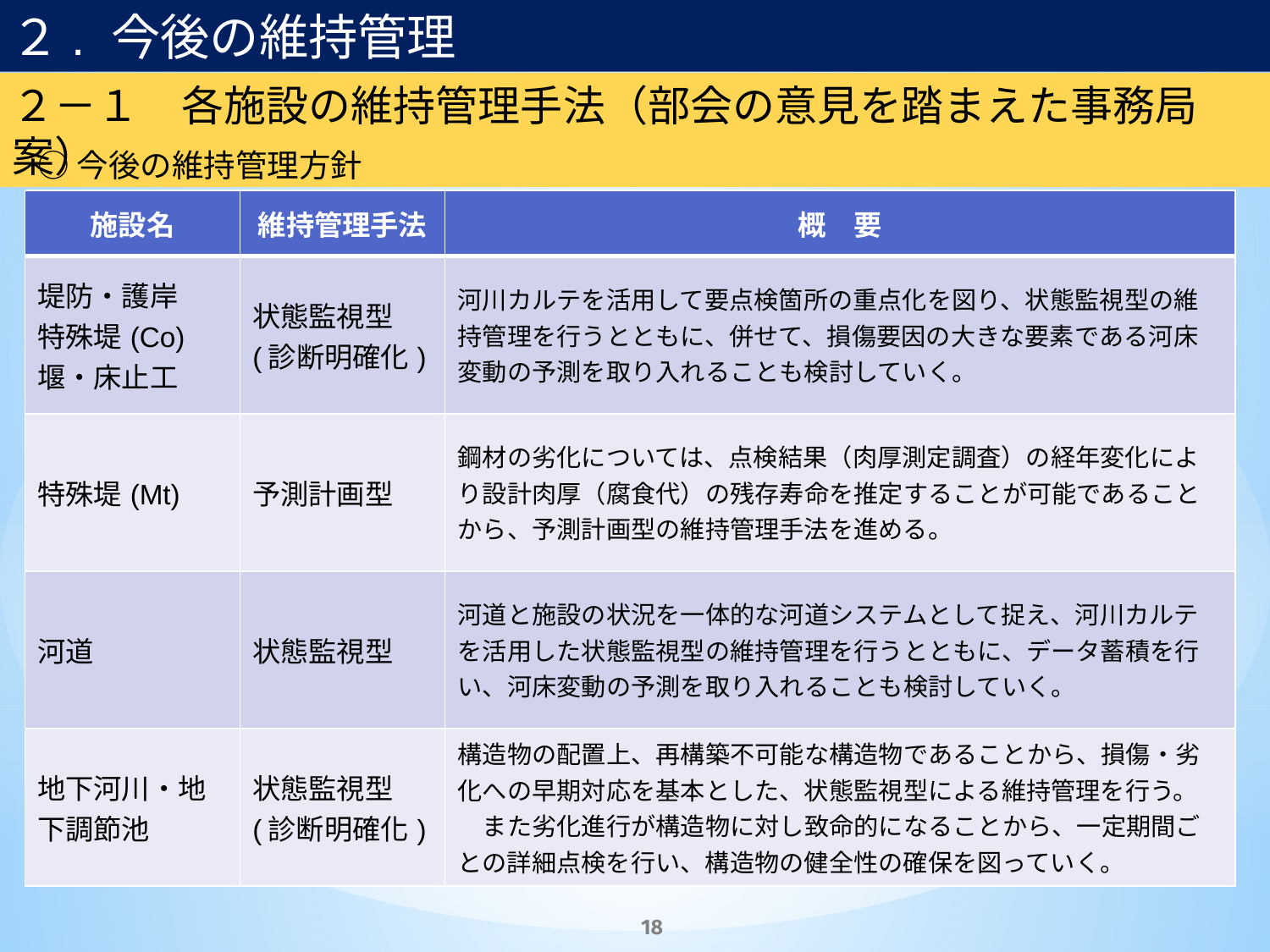

２. 今後の維持管理
２－１　各施設の維持管理手法（部会の意見を踏まえた事務局案）
○今後の維持管理方針
| 施設名 | 維持管理手法 | 概　要 |
| --- | --- | --- |
| 堤防・護岸 特殊堤(Co) 堰・床止工 | 状態監視型 (診断明確化) | 河川カルテを活用して要点検箇所の重点化を図り、状態監視型の維持管理を行うとともに、併せて、損傷要因の大きな要素である河床変動の予測を取り入れることも検討していく。 |
| 特殊堤(Mt) | 予測計画型 | 鋼材の劣化については、点検結果（肉厚測定調査）の経年変化により設計肉厚（腐食代）の残存寿命を推定することが可能であることから、予測計画型の維持管理手法を進める。 |
| 河道 | 状態監視型 | 河道と施設の状況を一体的な河道システムとして捉え、河川カルテを活用した状態監視型の維持管理を行うとともに、データ蓄積を行い、河床変動の予測を取り入れることも検討していく。 |
| 地下河川・地下調節池 | 状態監視型 (診断明確化) | 構造物の配置上、再構築不可能な構造物であることから、損傷・劣化への早期対応を基本とした、状態監視型による維持管理を行う。 　また劣化進行が構造物に対し致命的になることから、一定期間ごとの詳細点検を行い、構造物の健全性の確保を図っていく。 |
18